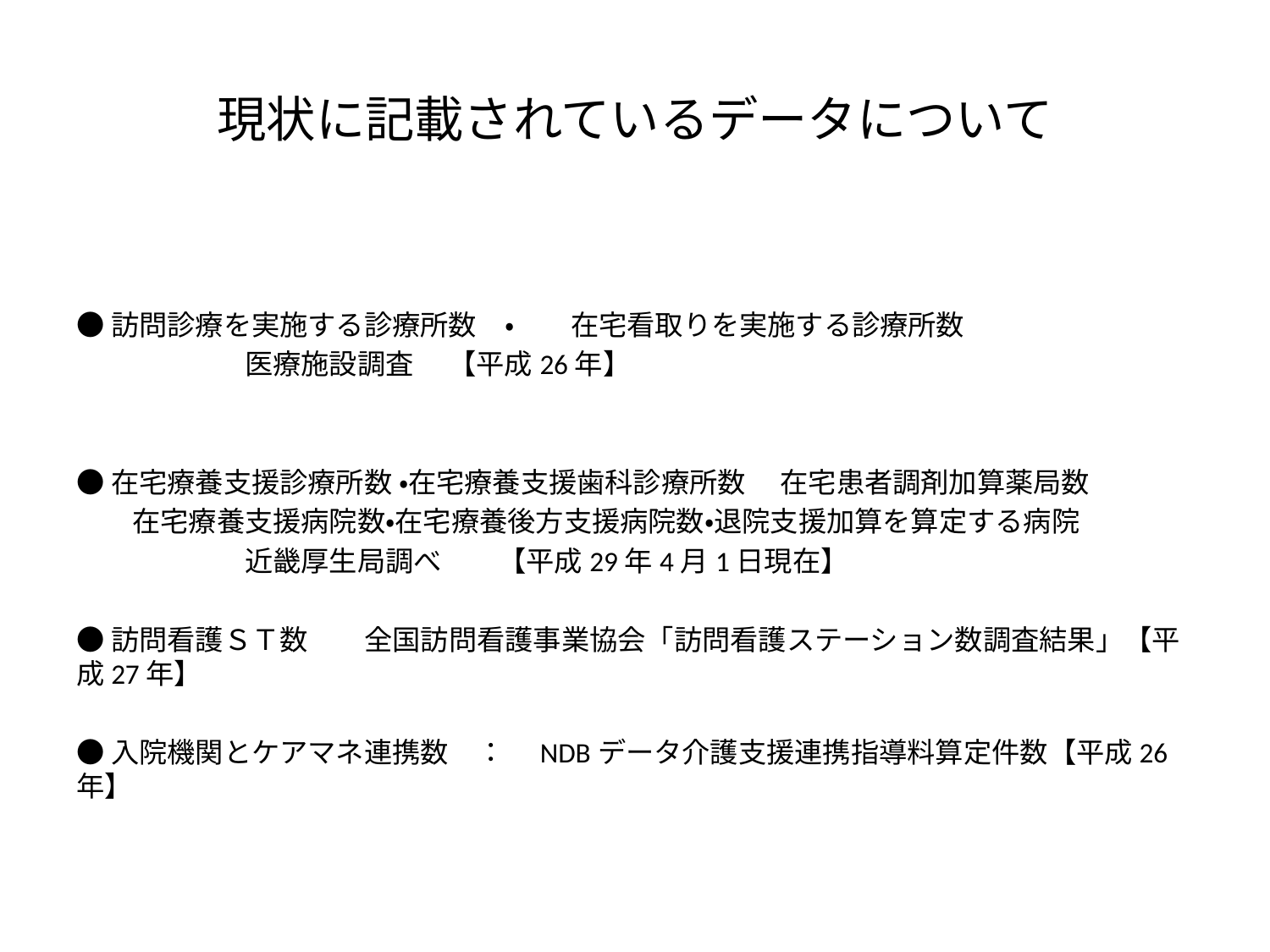

# 現状に記載されているデータについて

●訪問診療を実施する診療所数　・　　在宅看取りを実施する診療所数
　　　　　　医療施設調査 　【平成26年】

●在宅療養支援診療所数 ・在宅療養支援歯科診療所数　 在宅患者調剤加算薬局数
　　在宅療養支援病院数・在宅療養後方支援病院数・退院支援加算を算定する病院
　　　　　　近畿厚生局調べ　　【平成29年4月1日現在】

●訪問看護ＳＴ数　　全国訪問看護事業協会「訪問看護ステーション数調査結果」【平成27年】

●入院機関とケアマネ連携数　：　NDBデータ介護支援連携指導料算定件数【平成26年】